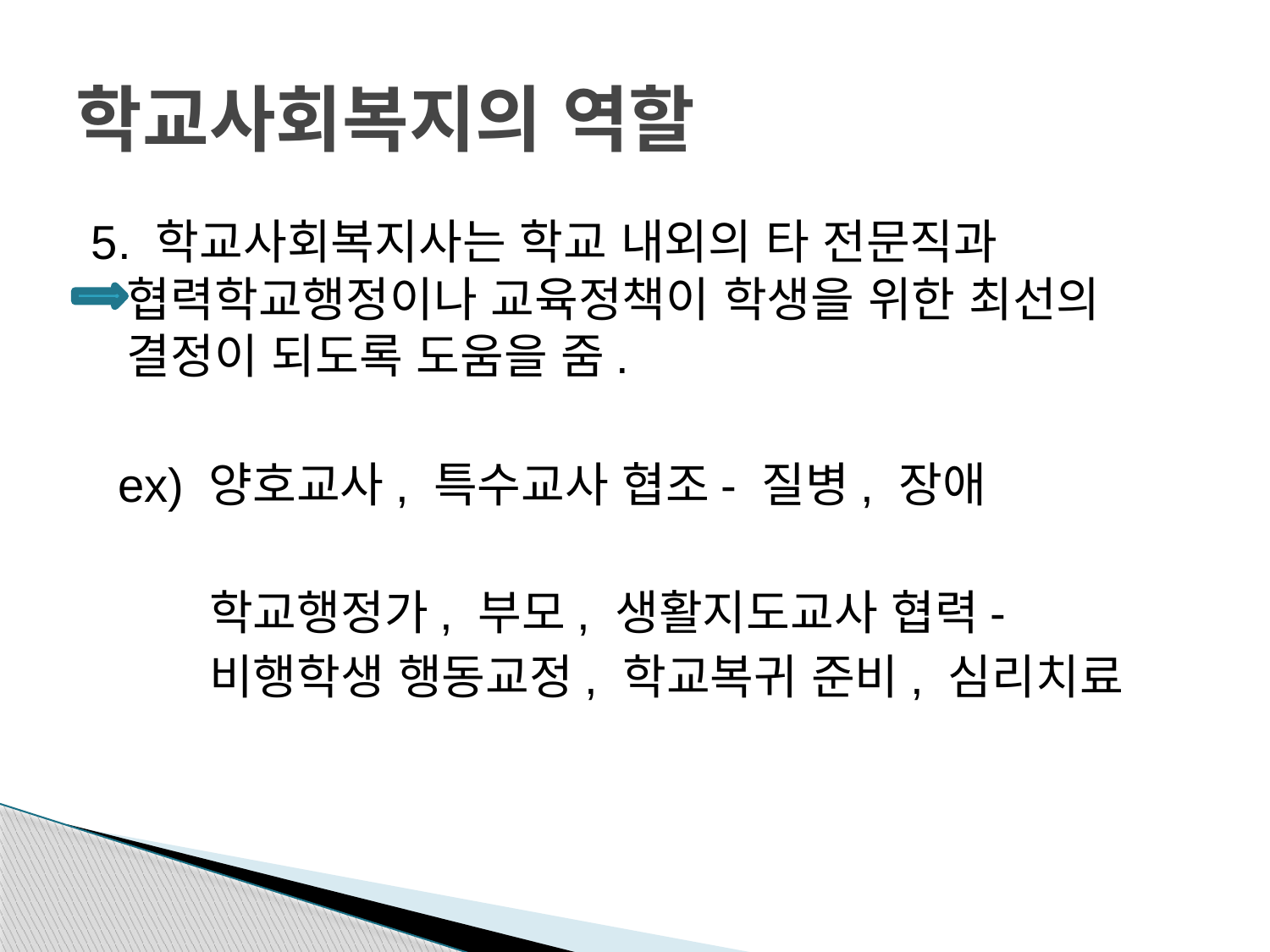

# 학교사회복지의 역할
5. 학교사회복지사는 학교 내외의 타 전문직과 협력학교행정이나 교육정책이 학생을 위한 최선의 결정이 되도록 도움을 줌.

  ex) 양호교사, 특수교사 협조- 질병, 장애

        학교행정가, 부모, 생활지도교사 협력-
        비행학생 행동교정, 학교복귀 준비, 심리치료